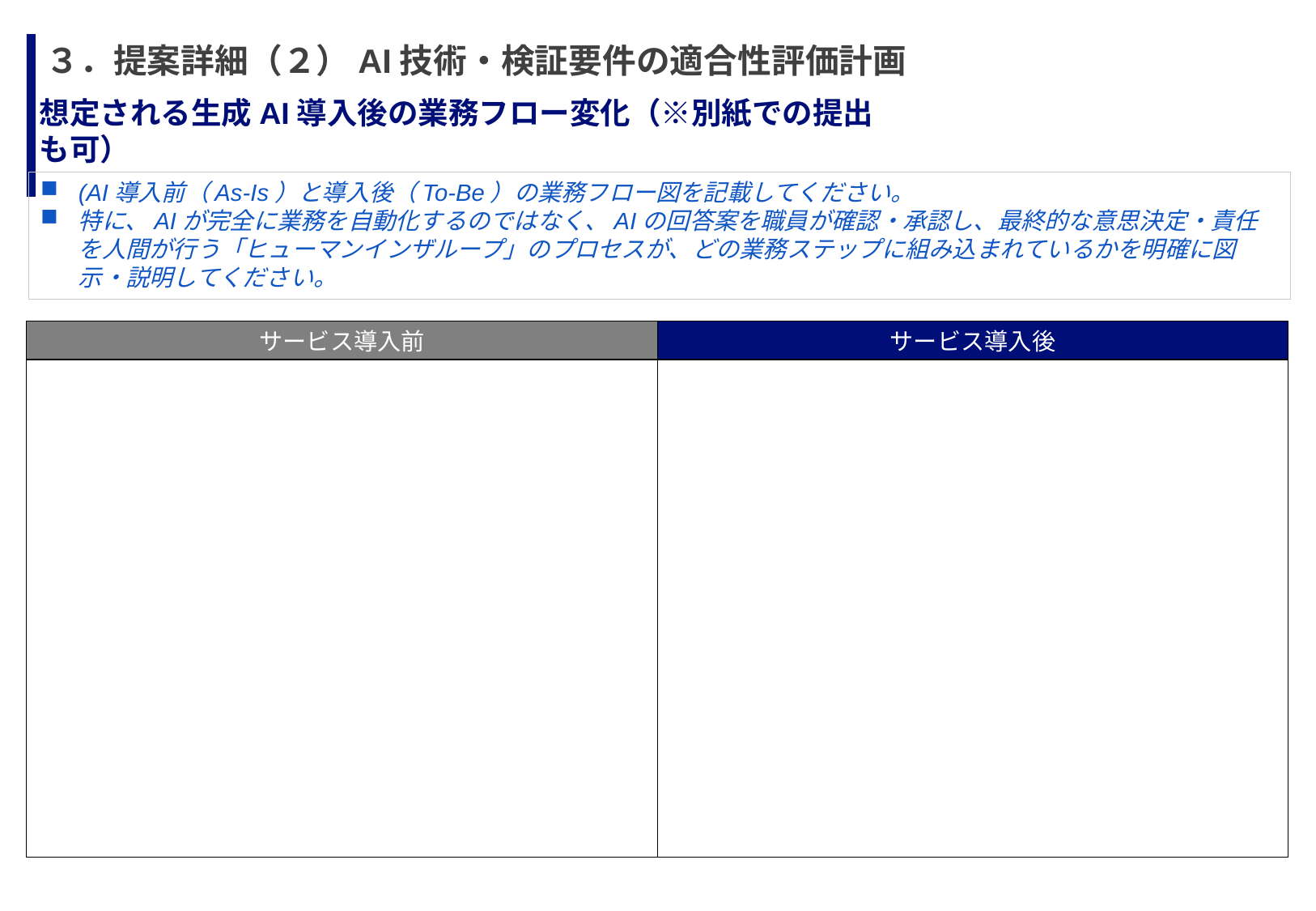

# ３．提案詳細（２）AI技術・検証要件の適合性評価計画

想定される生成AI導入後の業務フロー変化（※別紙での提出も可）
(AI導入前（As-Is）と導入後（To-Be）の業務フロー図を記載してください。
特に、AIが完全に業務を自動化するのではなく、AIの回答案を職員が確認・承認し、最終的な意思決定・責任を人間が行う「ヒューマンインザループ」のプロセスが、どの業務ステップに組み込まれているかを明確に図示・説明してください。

サービス導入前
サービス導入後